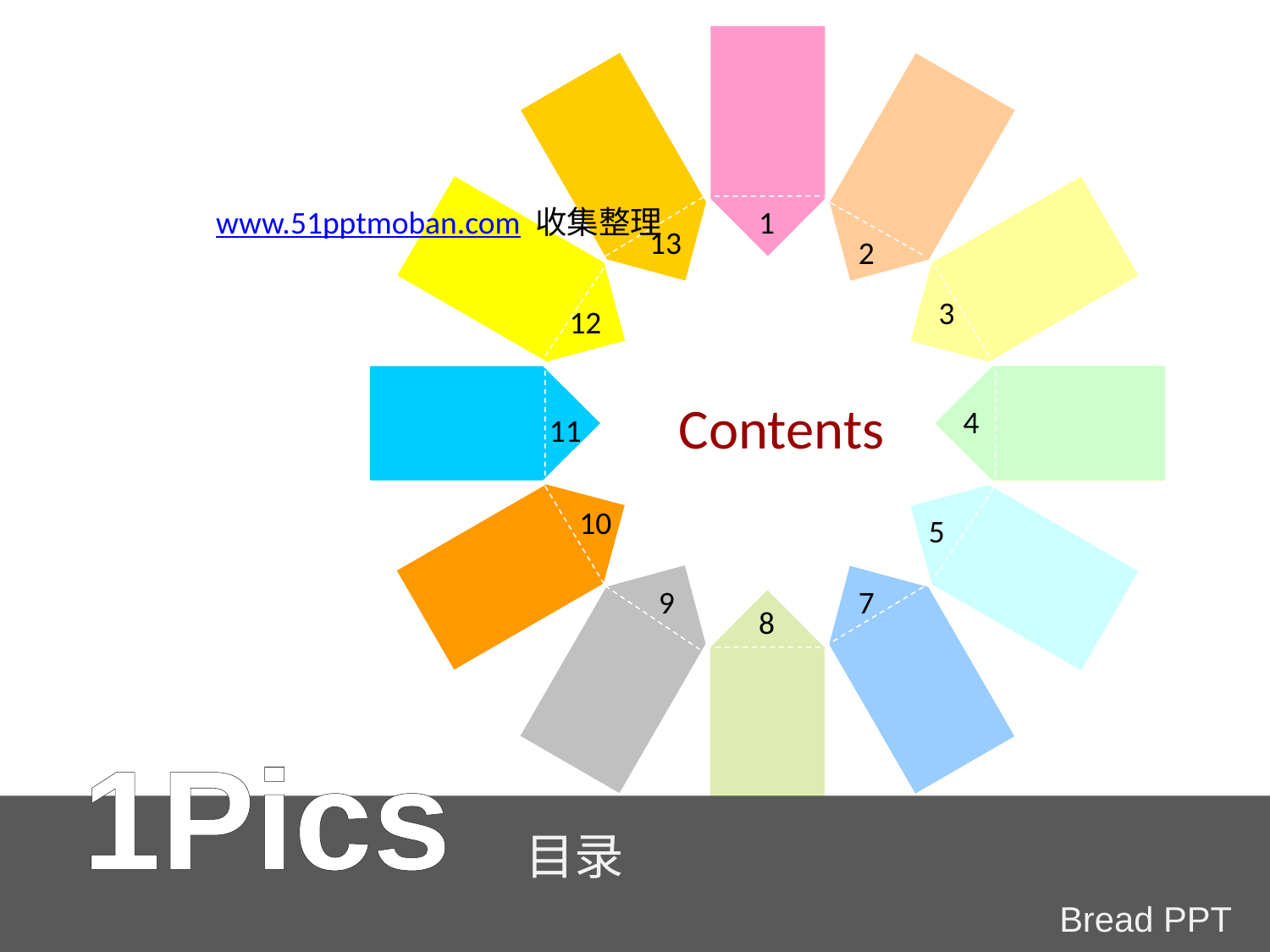

1
www.51pptmoban.com 收集整理

13

2

3
12

Contents
4
11

10
5

9
7

8

1Pics

目录
Bread PPT